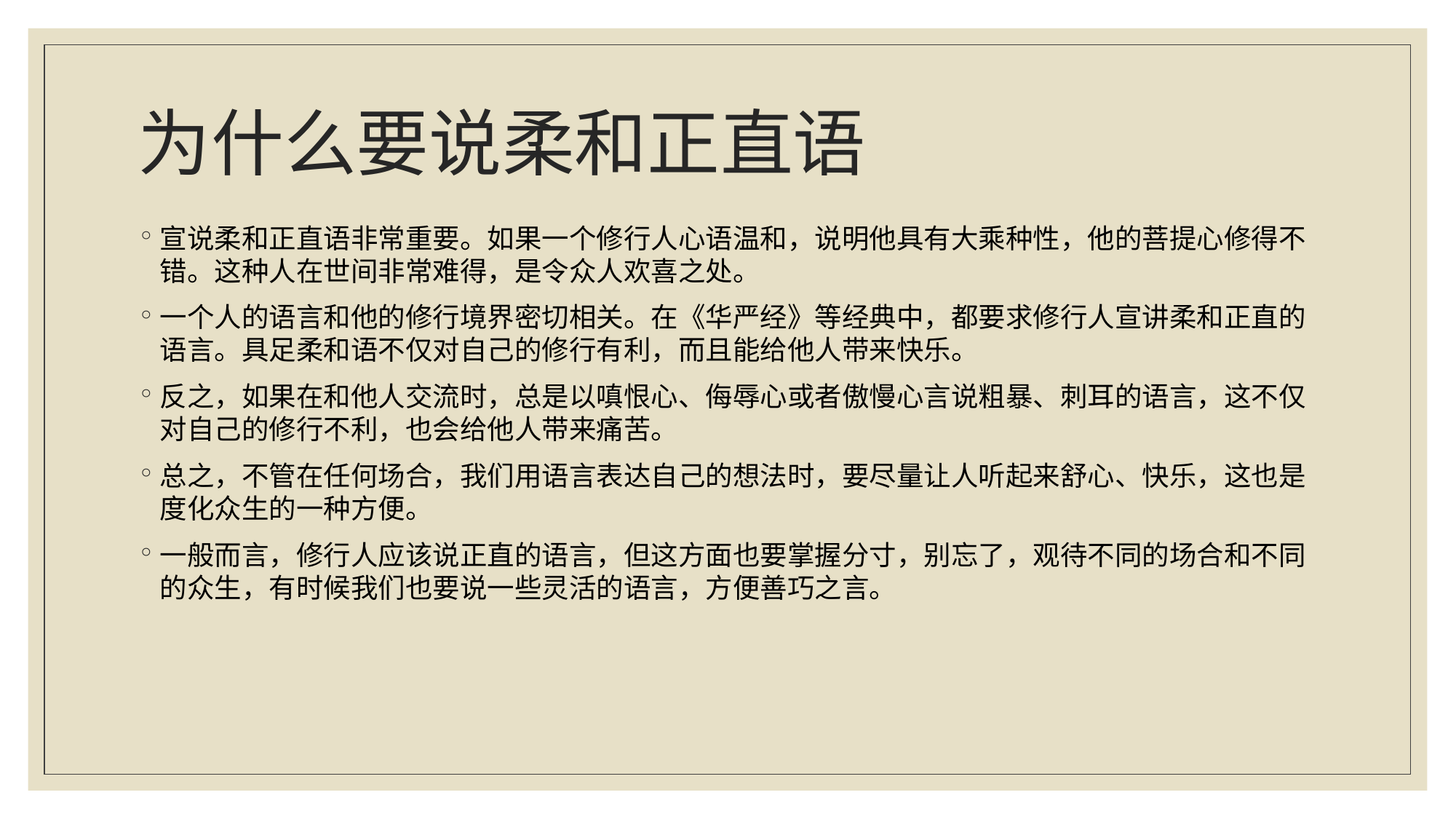

# 为什么要说柔和正直语
宣说柔和正直语非常重要。如果一个修行人心语温和，说明他具有大乘种性，他的菩提心修得不错。这种人在世间非常难得，是令众人欢喜之处。
一个人的语言和他的修行境界密切相关。在《华严经》等经典中，都要求修行人宣讲柔和正直的语言。具足柔和语不仅对自己的修行有利，而且能给他人带来快乐。
反之，如果在和他人交流时，总是以嗔恨心、侮辱心或者傲慢心言说粗暴、刺耳的语言，这不仅对自己的修行不利，也会给他人带来痛苦。
总之，不管在任何场合，我们用语言表达自己的想法时，要尽量让人听起来舒心、快乐，这也是度化众生的一种方便。
一般而言，修行人应该说正直的语言，但这方面也要掌握分寸，别忘了，观待不同的场合和不同的众生，有时候我们也要说一些灵活的语言，方便善巧之言。